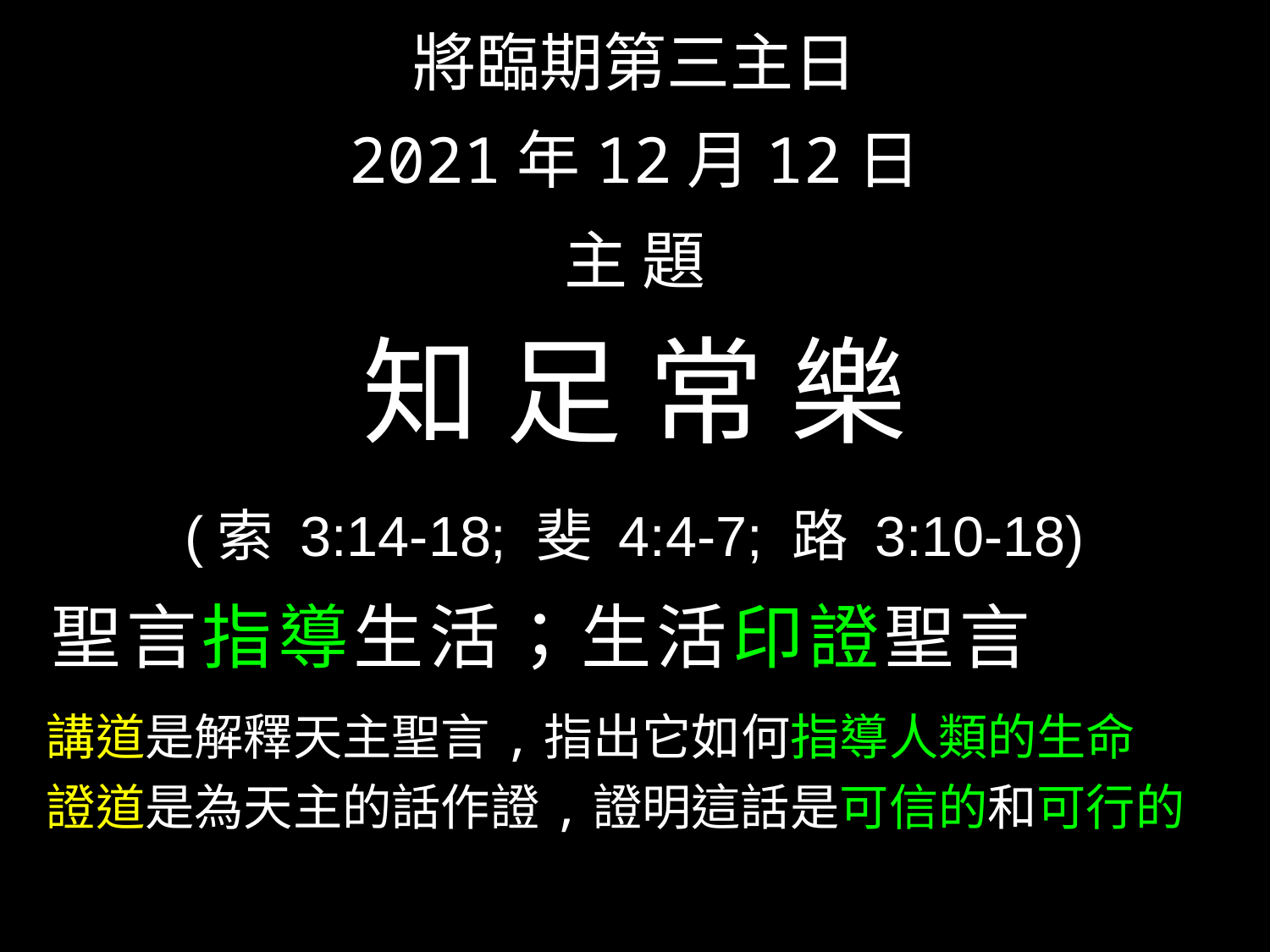

將臨期第三主日
2021年12月12日

主 題
知 足 常 樂
(索 3:14-18; 斐 4:4-7; 路 3:10-18)
 聖言指導生活；生活印證聖言
  講道是解釋天主聖言,指出它如何指導人類的生命
  證道是為天主的話作證,證明這話是可信的和可行的